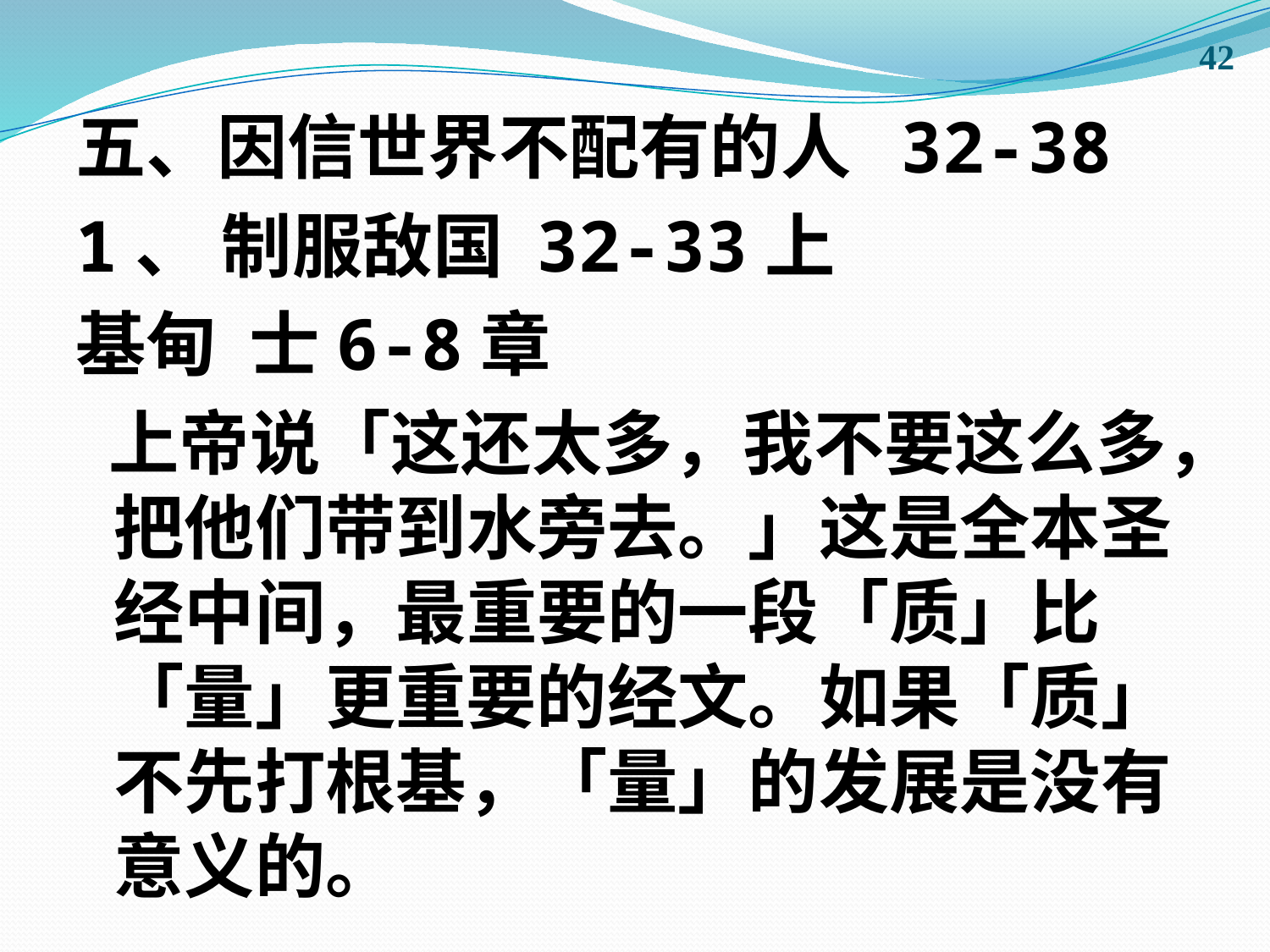

42
五、因信世界不配有的人  32-38
1、 制服敌国 32-33上
基甸  士6-8章
 上帝说「这还太多，我不要这么多，把他们带到水旁去。」这是全本圣经中间，最重要的一段「质」比「量」更重要的经文。如果「质」不先打根基，「量」的发展是没有意义的。